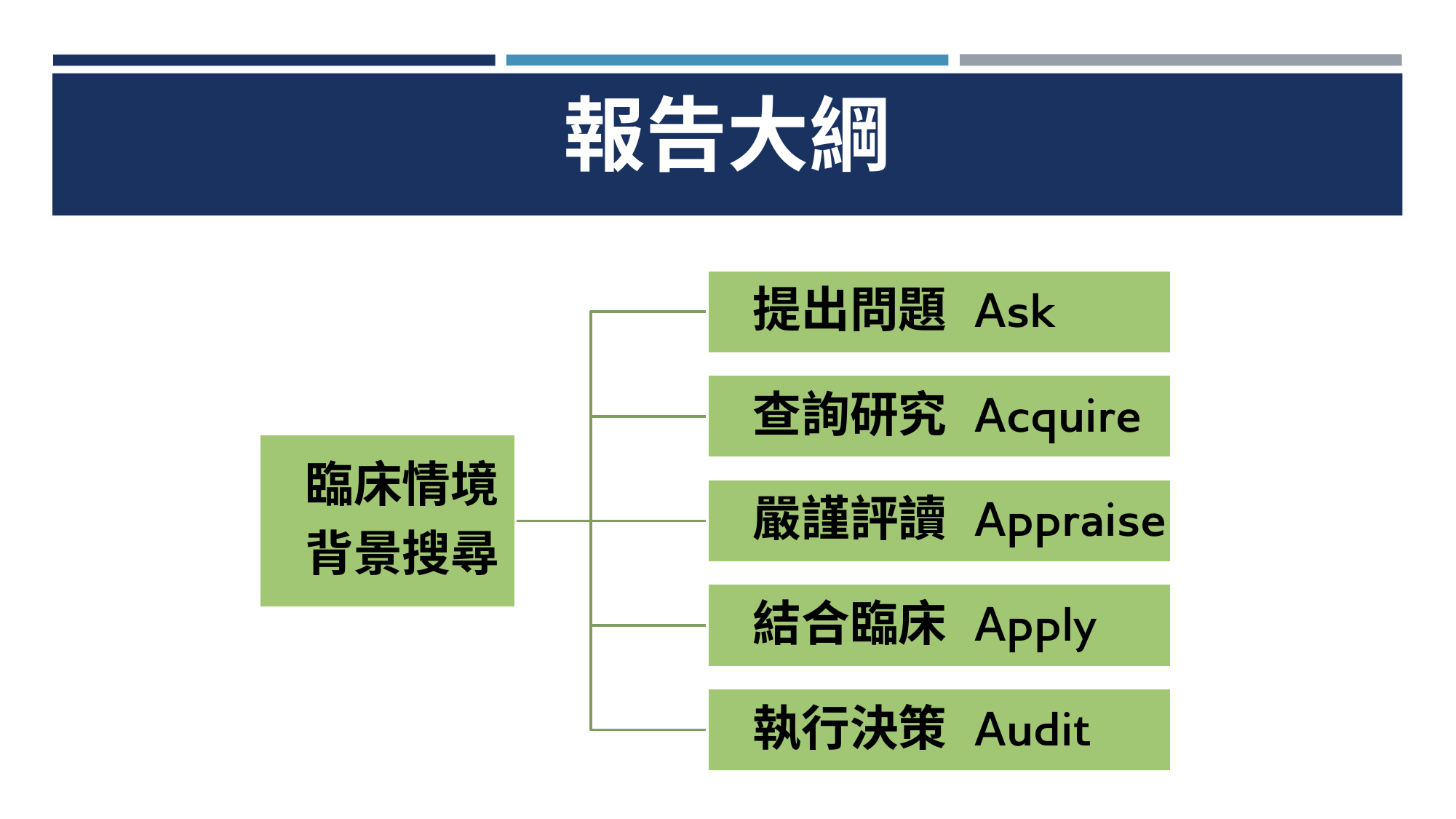

# 報告大綱

  提出問題 Ask

  查詢研究 Acquire

  臨床情境
  背景搜尋

  嚴謹評讀 Appraise

  結合臨床 Apply

  執行決策 Audit